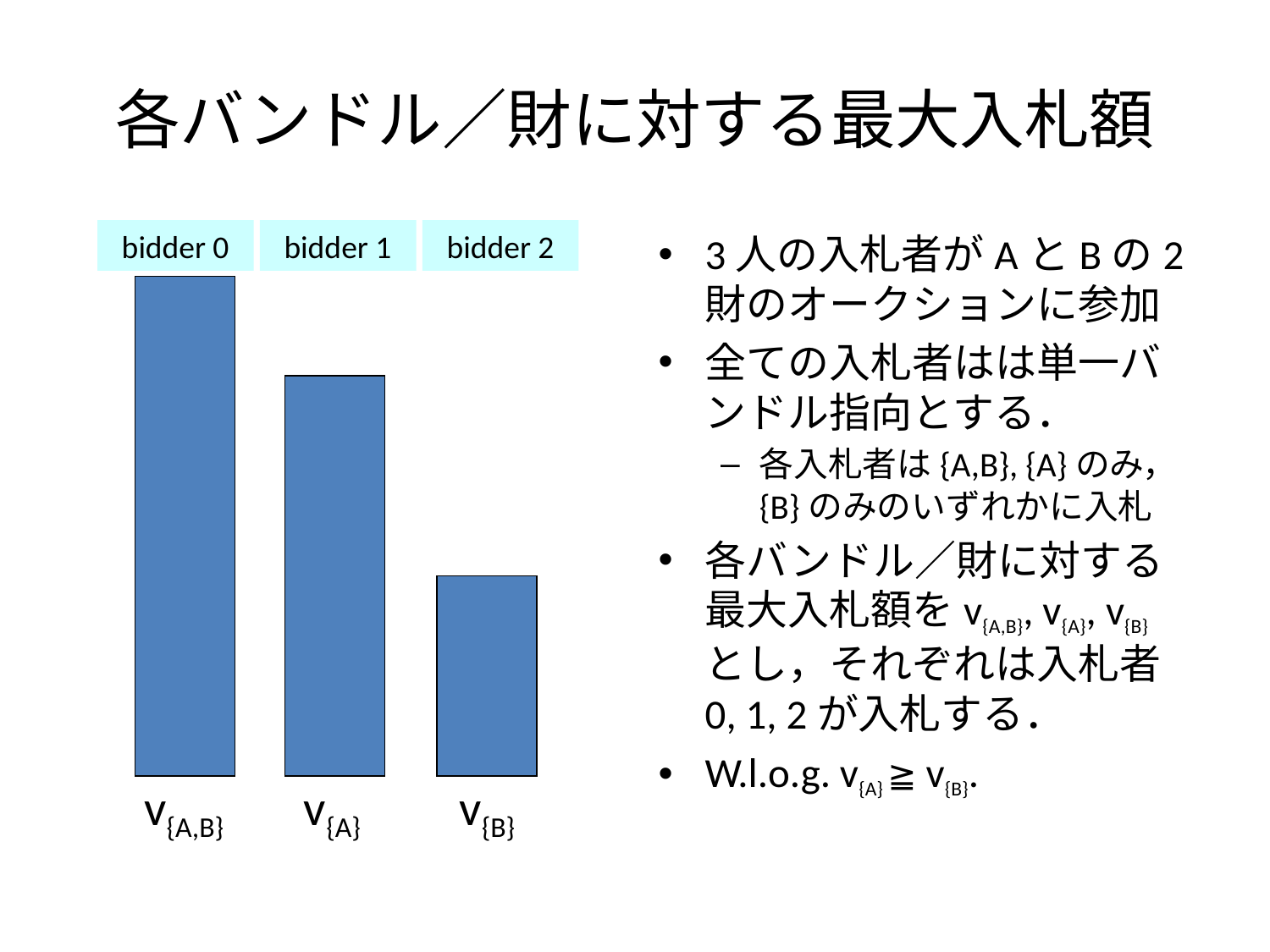

# 各バンドル／財に対する最大入札額
bidder 0
bidder 1
bidder 2
3人の入札者がAとBの2財のオークションに参加
全ての入札者はは単一バンドル指向とする．
各入札者は{A,B}, {A}のみ，{B}のみのいずれかに入札
各バンドル／財に対する最大入札額をv{A,B}, v{A}, v{B} とし，それぞれは入札者0, 1, 2が入札する．
W.l.o.g. v{A} ≧ v{B}.

v{A,B}
v{A}
v{B}